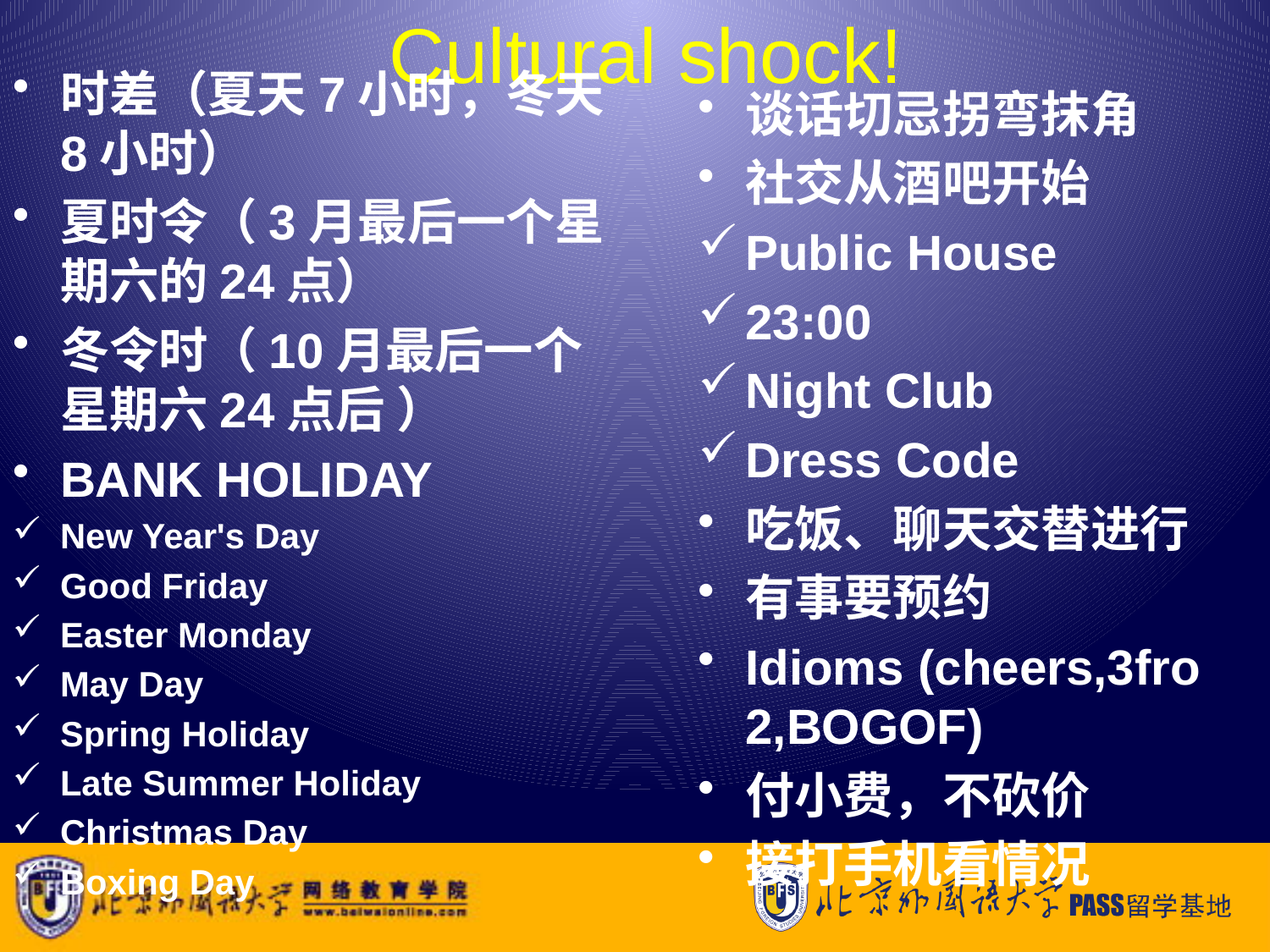

# Cultural shock!
时差（夏天7小时，冬天8小时）
夏时令（3月最后一个星期六的24点）
冬令时（10月最后一个星期六24点后 ）
BANK HOLIDAY
New Year's Day
Good Friday
Easter Monday
May Day
Spring Holiday
Late Summer Holiday
Christmas Day
Boxing Day
谈话切忌拐弯抹角
社交从酒吧开始
Public House
23:00
Night Club
Dress Code
吃饭、聊天交替进行
有事要预约
Idioms (cheers,3fro 2,BOGOF)
付小费，不砍价
接打手机看情况